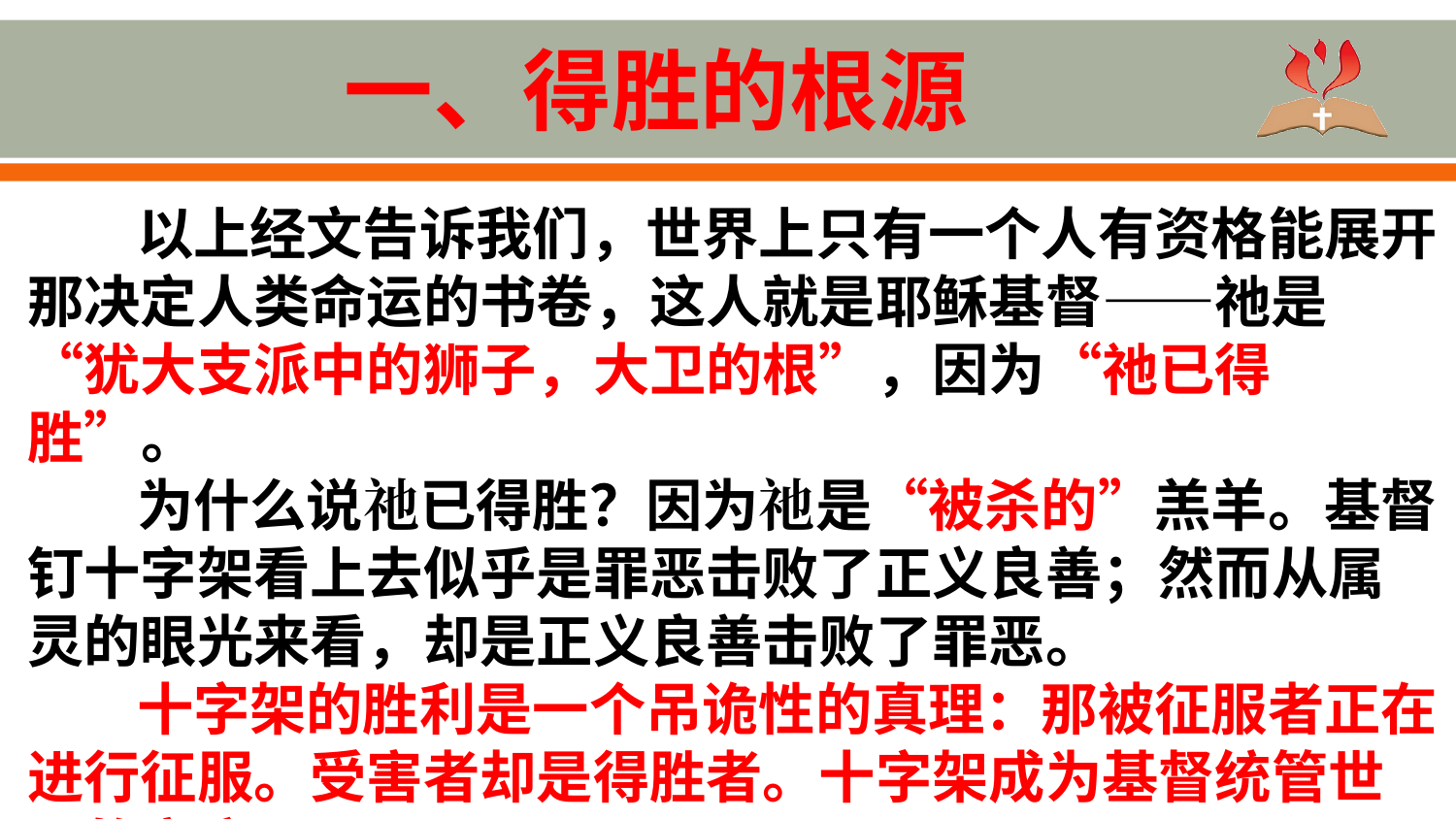

# 一、得胜的根源
以上经文告诉我们，世界上只有一个人有资格能展开那决定人类命运的书卷，这人就是耶稣基督——祂是“犹大支派中的狮子，大卫的根”，因为“祂已得胜”。
为什么说祂已得胜？因为祂是“被杀的”羔羊。基督钉十字架看上去似乎是罪恶击败了正义良善；然而从属灵的眼光来看，却是正义良善击败了罪恶。
十字架的胜利是一个吊诡性的真理：那被征服者正在进行征服。受害者却是得胜者。十字架成为基督统管世界的宝座。

5